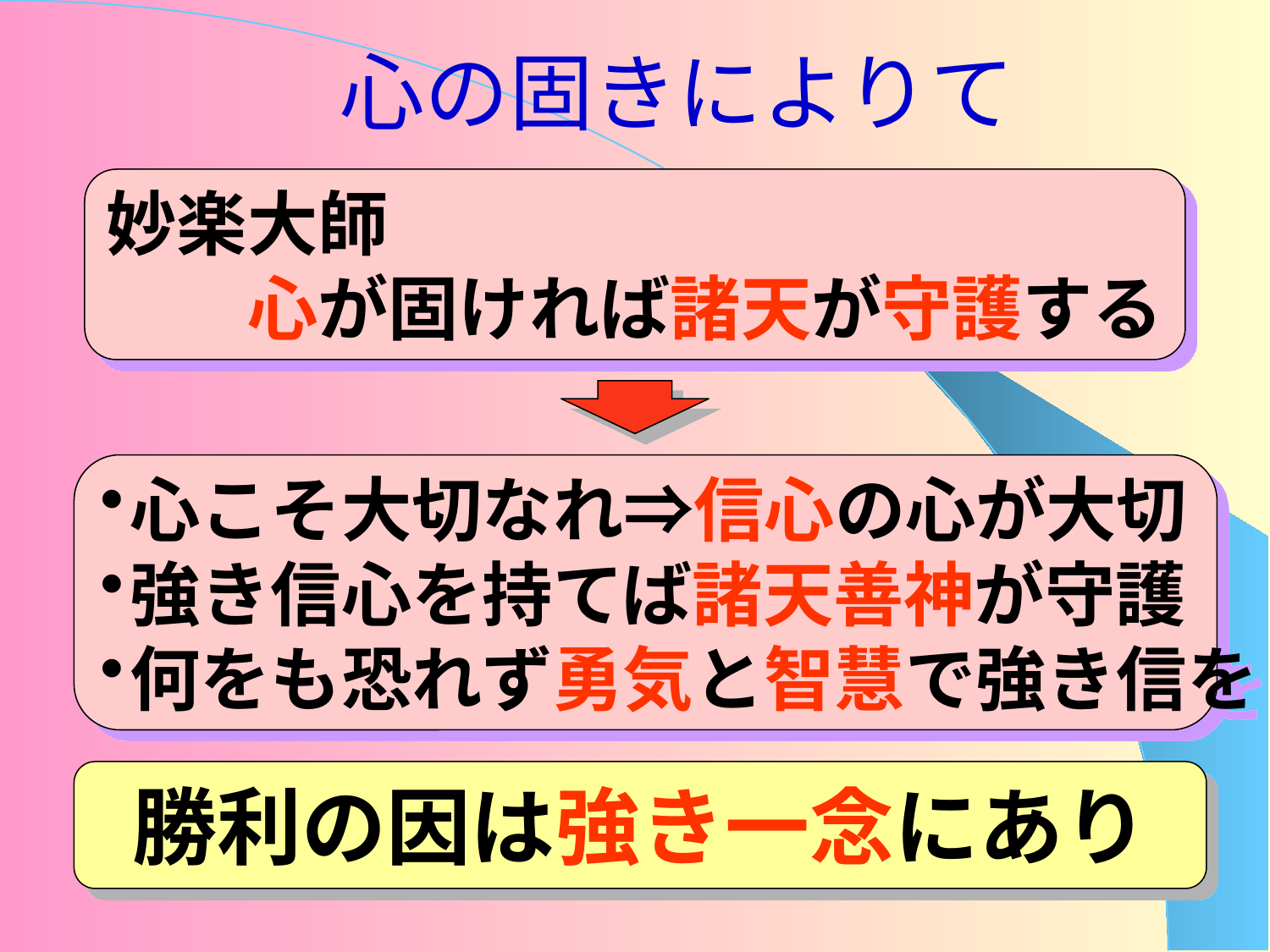

# 心の固きによりて
妙楽大師
　　心が固ければ諸天が守護する

心こそ大切なれ⇒信心の心が大切
強き信心を持てば諸天善神が守護
何をも恐れず勇気と智慧で強き信を
勝利の因は強き一念にあり